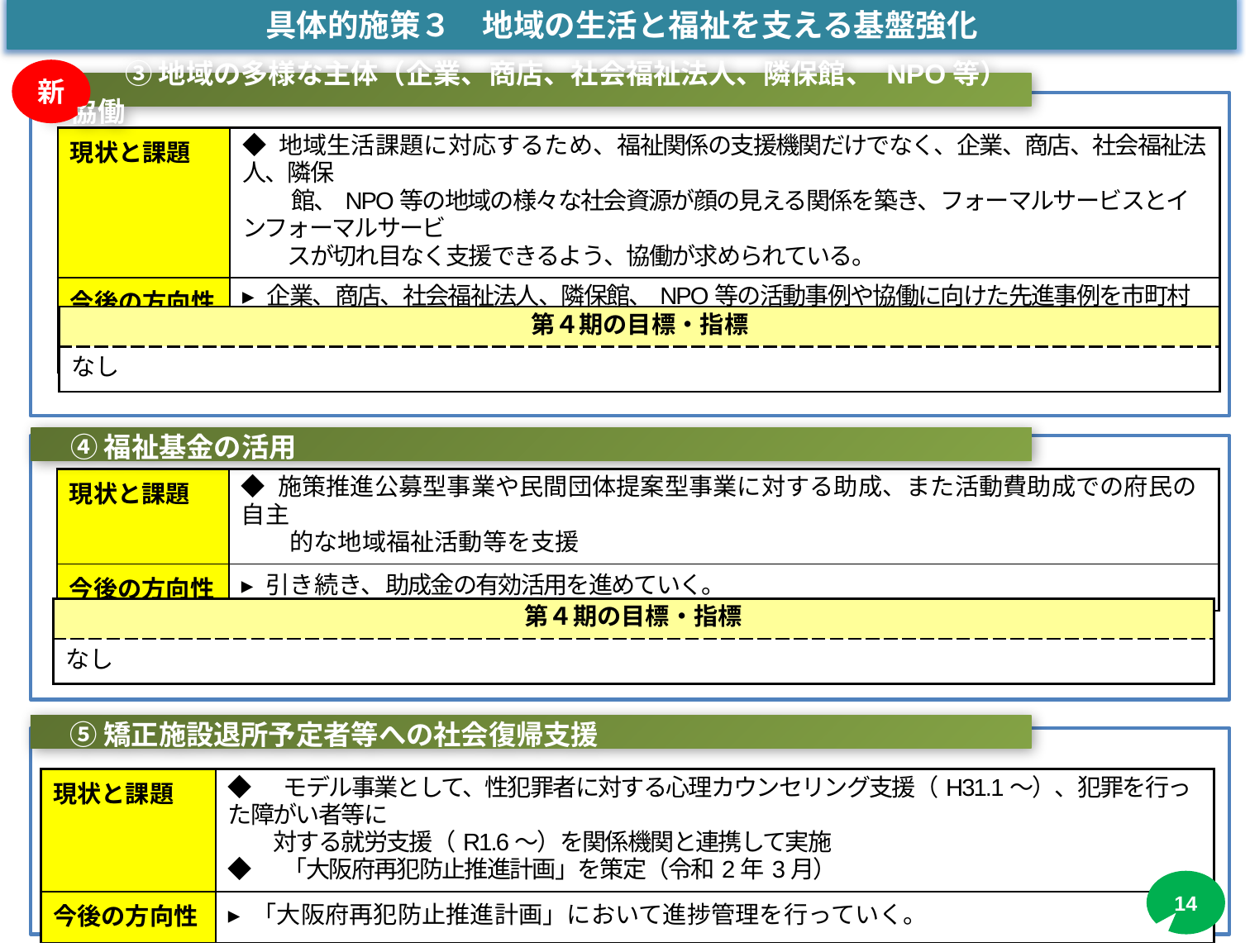

具体的施策３　地域の生活と福祉を支える基盤強化
新
　　　③ 地域の多様な主体（企業、商店、社会福祉法人、隣保館、 NPO等）の協働

| 現状と課題 | ◆ 地域生活課題に対応するため、福祉関係の支援機関だけでなく、企業、商店、社会福祉法人、隣保 　　 館、NPO等の地域の様々な社会資源が顔の見える関係を築き、フォーマルサービスとインフォーマルサービ 　　スが切れ目なく支援できるよう、協働が求められている。 |
| --- | --- |
| 今後の方向性 | ▸ 企業、商店、社会福祉法人、隣保館、NPO等の活動事例や協働に向けた先進事例を市町村に提供し、 　　市町村域での協働の仕組みづくりを支援していく。 |
| 第４期の目標・指標 |
| --- |
| なし |
　④ 福祉基金の活用

| 現状と課題 | ◆ 施策推進公募型事業や民間団体提案型事業に対する助成、また活動費助成での府民の自主 　　的な地域福祉活動等を支援 |
| --- | --- |
| 今後の方向性 | ▸ 引き続き、助成金の有効活用を進めていく。 |
| 第４期の目標・指標 |
| --- |
| なし |
　⑤ 矯正施設退所予定者等への社会復帰支援

| 現状と課題 | ◆　モデル事業として、性犯罪者に対する心理カウンセリング支援（H31.1～）、犯罪を行った障がい者等に 　　対する就労支援（R1.6～）を関係機関と連携して実施 ◆　「大阪府再犯防止推進計画」を策定（令和2年3月） |
| --- | --- |
| 今後の方向性 | ▸ 「大阪府再犯防止推進計画」において進捗管理を行っていく。 |
14